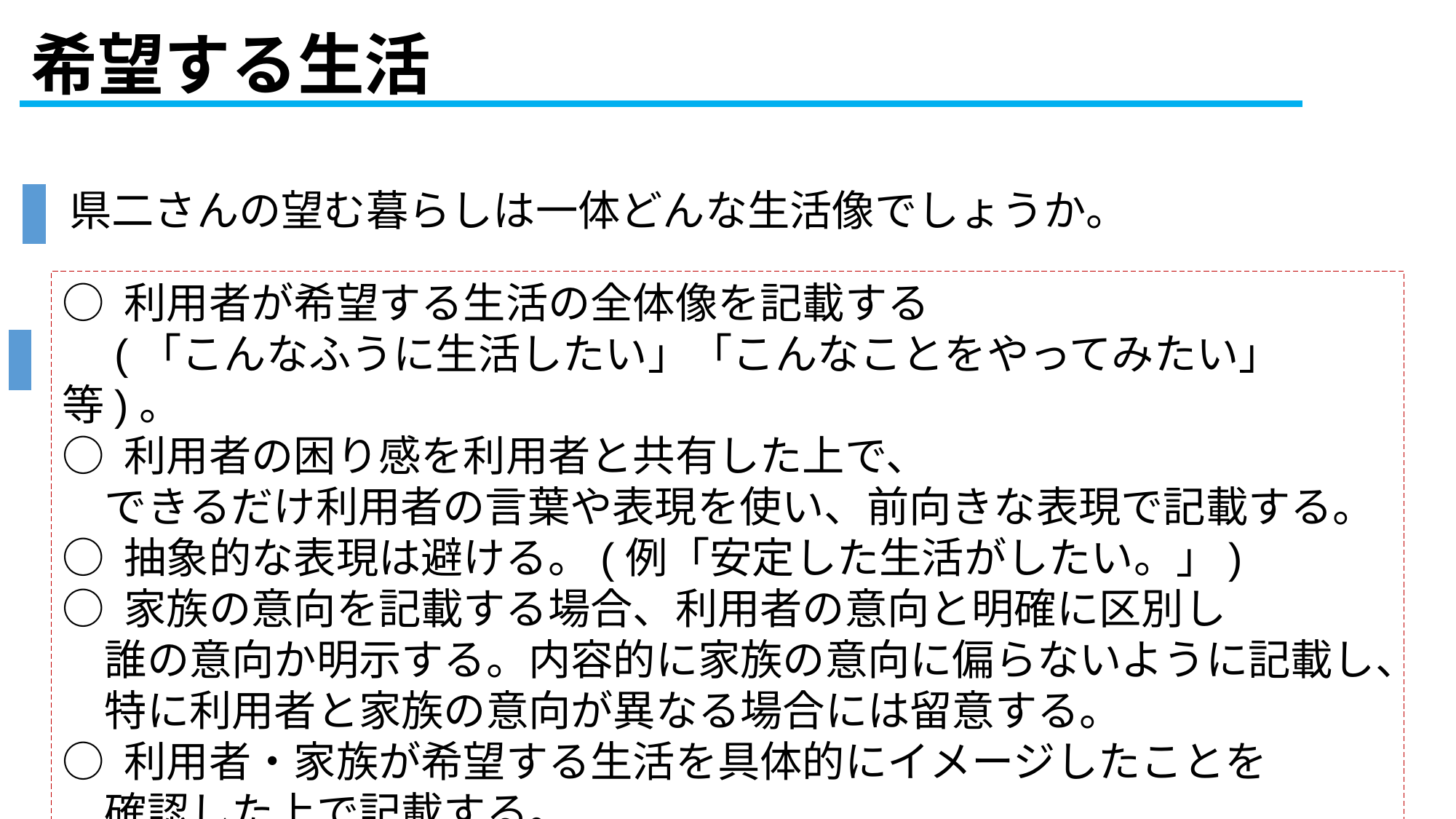

# 希望する生活
   県二さんの望む暮らしは一体どんな生活像でしょうか。

○ 利用者が希望する生活の全体像を記載する
　(「こんなふうに生活したい」「こんなことをやってみたい」等)。
○ 利用者の困り感を利用者と共有した上で、
　できるだけ利用者の言葉や表現を使い、前向きな表現で記載する。
○ 抽象的な表現は避ける。(例「安定した生活がしたい。」)
○ 家族の意向を記載する場合、利用者の意向と明確に区別し
　誰の意向か明示する。内容的に家族の意向に偏らないように記載し、
　特に利用者と家族の意向が異なる場合には留意する。
○ 利用者・家族が希望する生活を具体的にイメージしたことを
　確認した上で記載する。